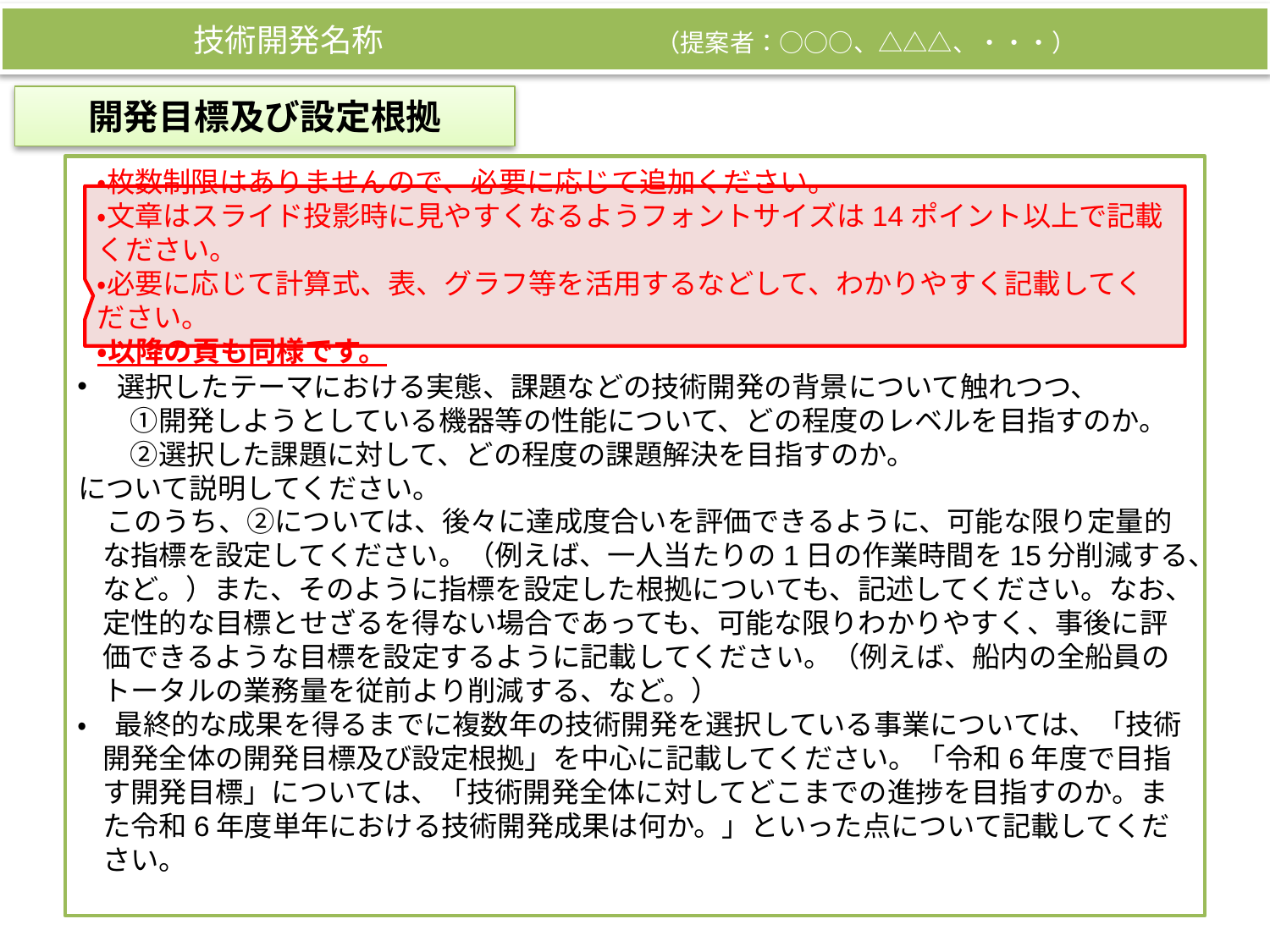

技術開発名称　　　　　　　　　（提案者：○○○、△△△、・・・）
開発目標及び設定根拠

選択したテーマにおける実態、課題などの技術開発の背景について触れつつ、
　①開発しようとしている機器等の性能について、どの程度のレベルを目指すのか。
　②選択した課題に対して、どの程度の課題解決を目指すのか。
について説明してください。
　このうち、②については、後々に達成度合いを評価できるように、可能な限り定量的な指標を設定してください。（例えば、一人当たりの1日の作業時間を15分削減する、など。）また、そのように指標を設定した根拠についても、記述してください。なお、定性的な目標とせざるを得ない場合であっても、可能な限りわかりやすく、事後に評価できるような目標を設定するように記載してください。（例えば、船内の全船員のトータルの業務量を従前より削減する、など。）
・　最終的な成果を得るまでに複数年の技術開発を選択している事業については、「技術開発全体の開発目標及び設定根拠」を中心に記載してください。「令和6年度で目指す開発目標」については、「技術開発全体に対してどこまでの進捗を目指すのか。また令和6年度単年における技術開発成果は何か。」といった点について記載してください。

・枚数制限はありませんので、必要に応じて追加ください。
・文章はスライド投影時に見やすくなるようフォントサイズは14ポイント以上で記載ください。
・必要に応じて計算式、表、グラフ等を活用するなどして、わかりやすく記載してください。
・以降の頁も同様です。